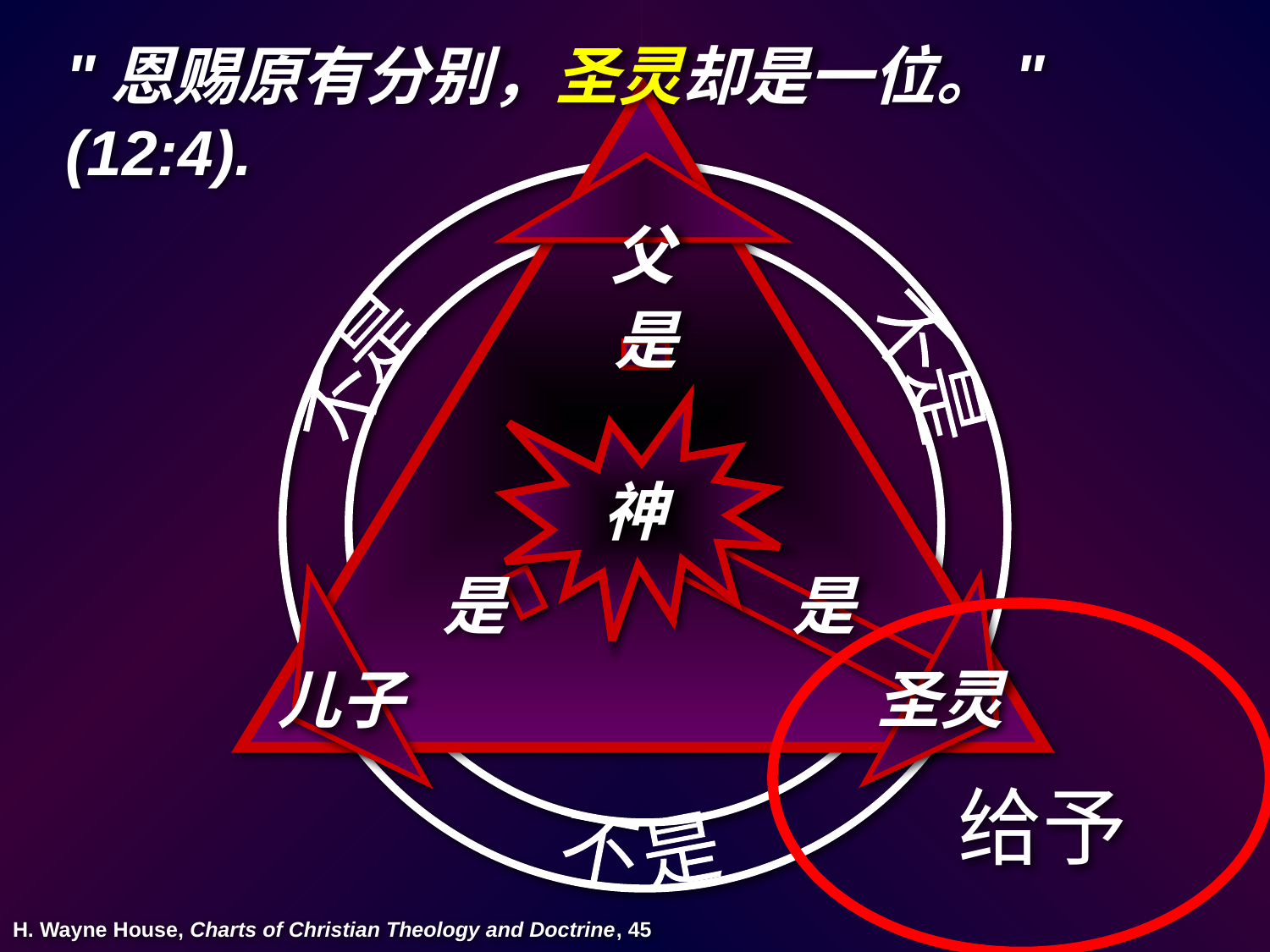

"恩赐原有分别，圣灵却是一位。" (12:4).

父
是

不是
不是

神
是
是

儿子
圣灵

给予
不是
H. Wayne House, Charts of Christian Theology and Doctrine, 45